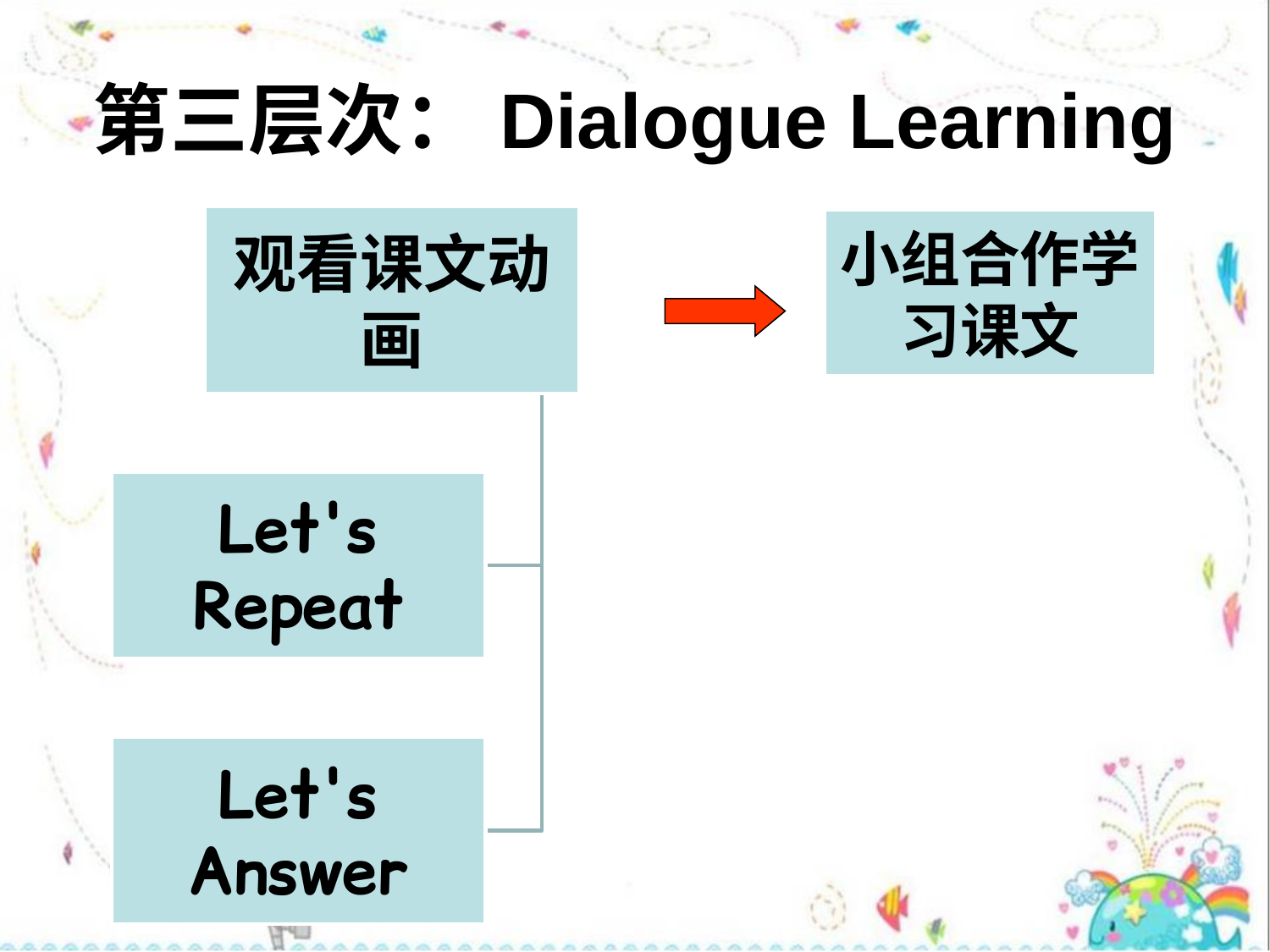

# 第三层次：Dialogue Learning
观看课文动画
Let's Repeat
Let's Answer
小组合作学习课文